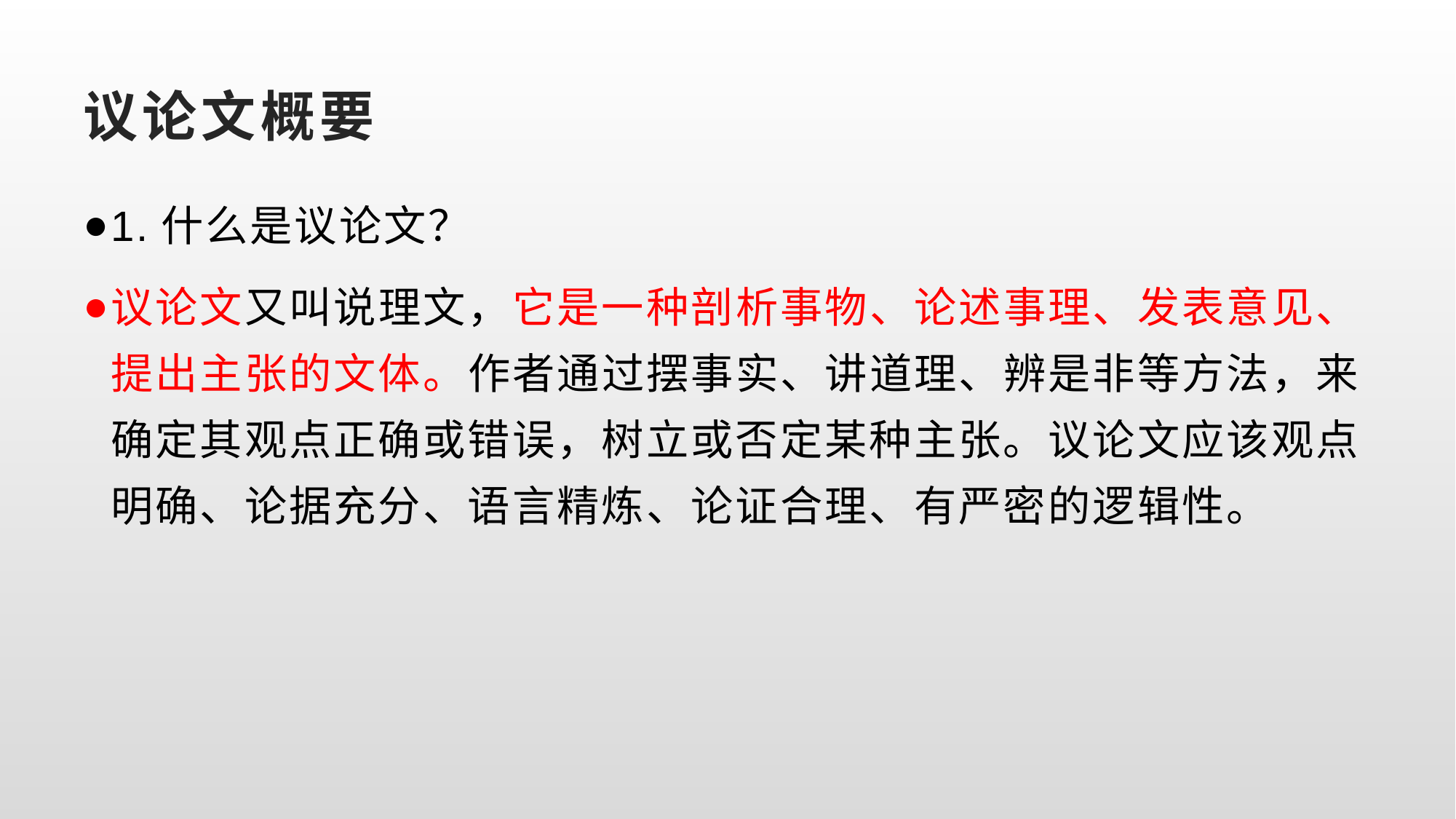

# 议论文概要
1.什么是议论文？
议论文又叫说理文，它是一种剖析事物、论述事理、发表意见、提出主张的文体。作者通过摆事实、讲道理、辨是非等方法，来确定其观点正确或错误，树立或否定某种主张。议论文应该观点明确、论据充分、语言精炼、论证合理、有严密的逻辑性。